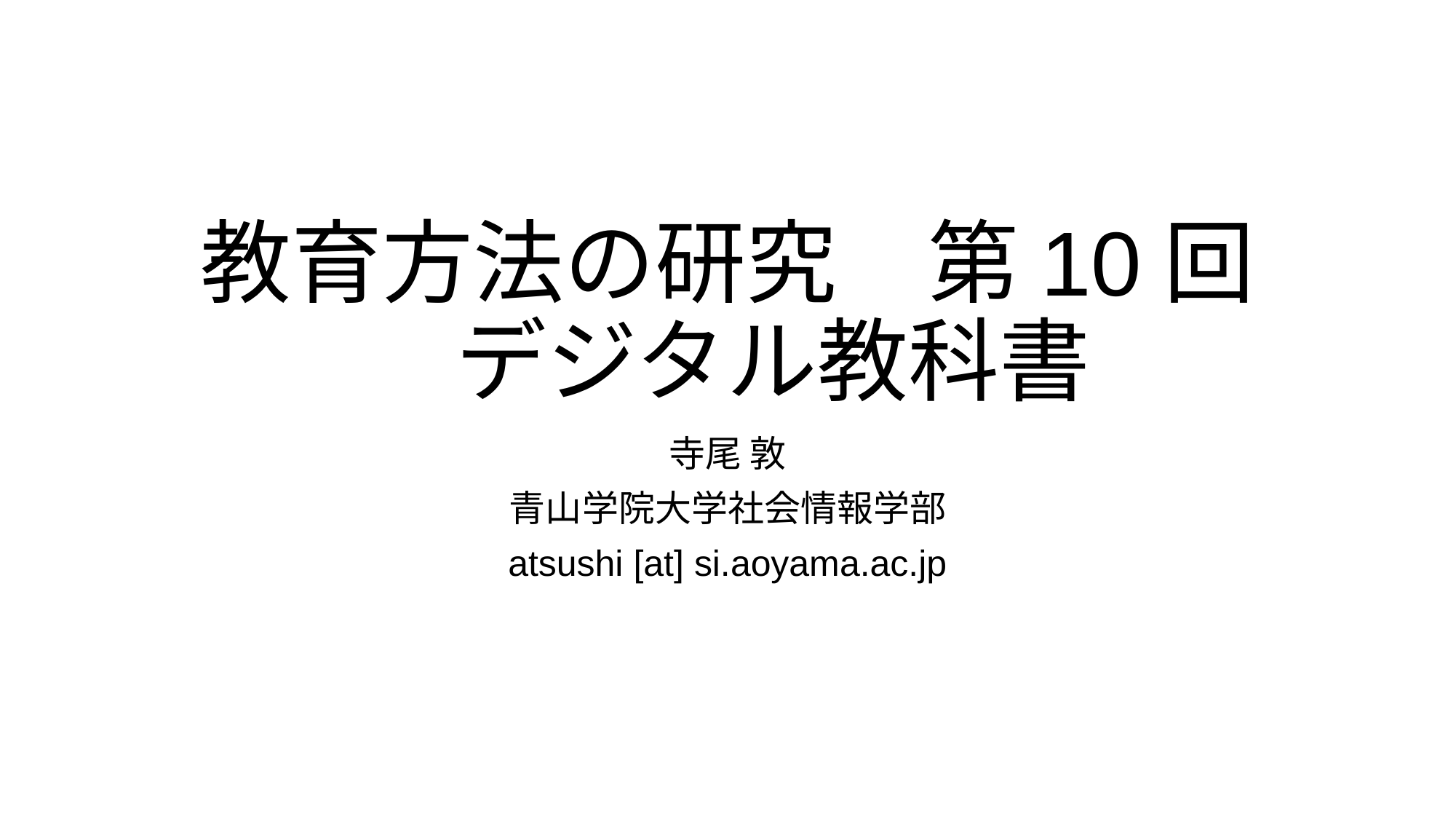

# 教育方法の研究　第10回　デジタル教科書
寺尾 敦
青山学院大学社会情報学部
atsushi [at] si.aoyama.ac.jp